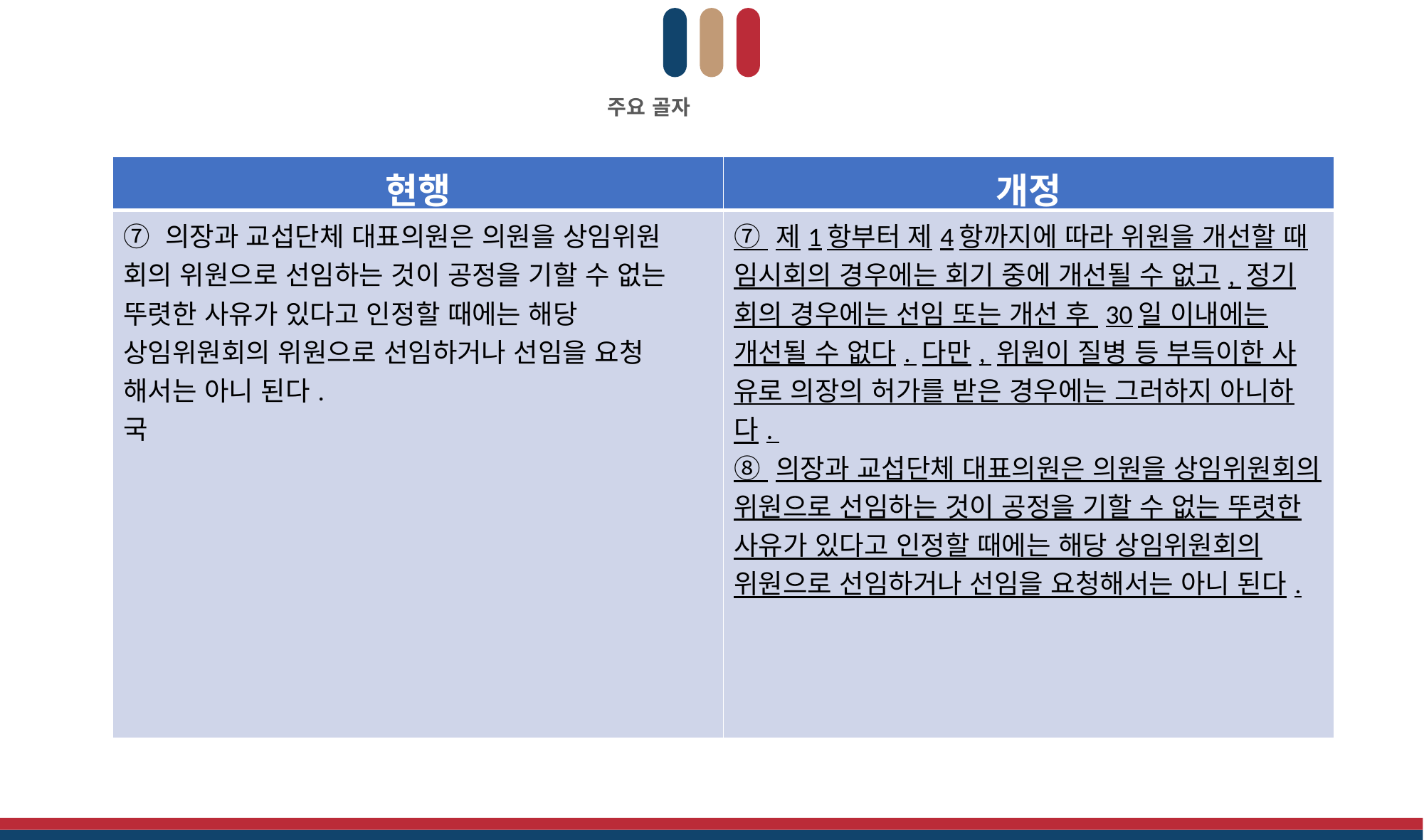

주요 골자

| 현행 | 개정 |
| --- | --- |
| ⑦ 의장과 교섭단체 대표의원은 의원을 상임위원 회의 위원으로 선임하는 것이 공정을 기할 수 없는 뚜렷한 사유가 있다고 인정할 때에는 해당 상임위원회의 위원으로 선임하거나 선임을 요청 해서는 아니 된다. 국 | ⑦ 제1항부터 제4항까지에 따라 위원을 개선할 때 임시회의 경우에는 회기 중에 개선될 수 없고, 정기 회의 경우에는 선임 또는 개선 후 30일 이내에는 개선될 수 없다. 다만, 위원이 질병 등 부득이한 사 유로 의장의 허가를 받은 경우에는 그러하지 아니하다. ⑧ 의장과 교섭단체 대표의원은 의원을 상임위원회의 위원으로 선임하는 것이 공정을 기할 수 없는 뚜렷한 사유가 있다고 인정할 때에는 해당 상임위원회의 위원으로 선임하거나 선임을 요청해서는 아니 된다. |